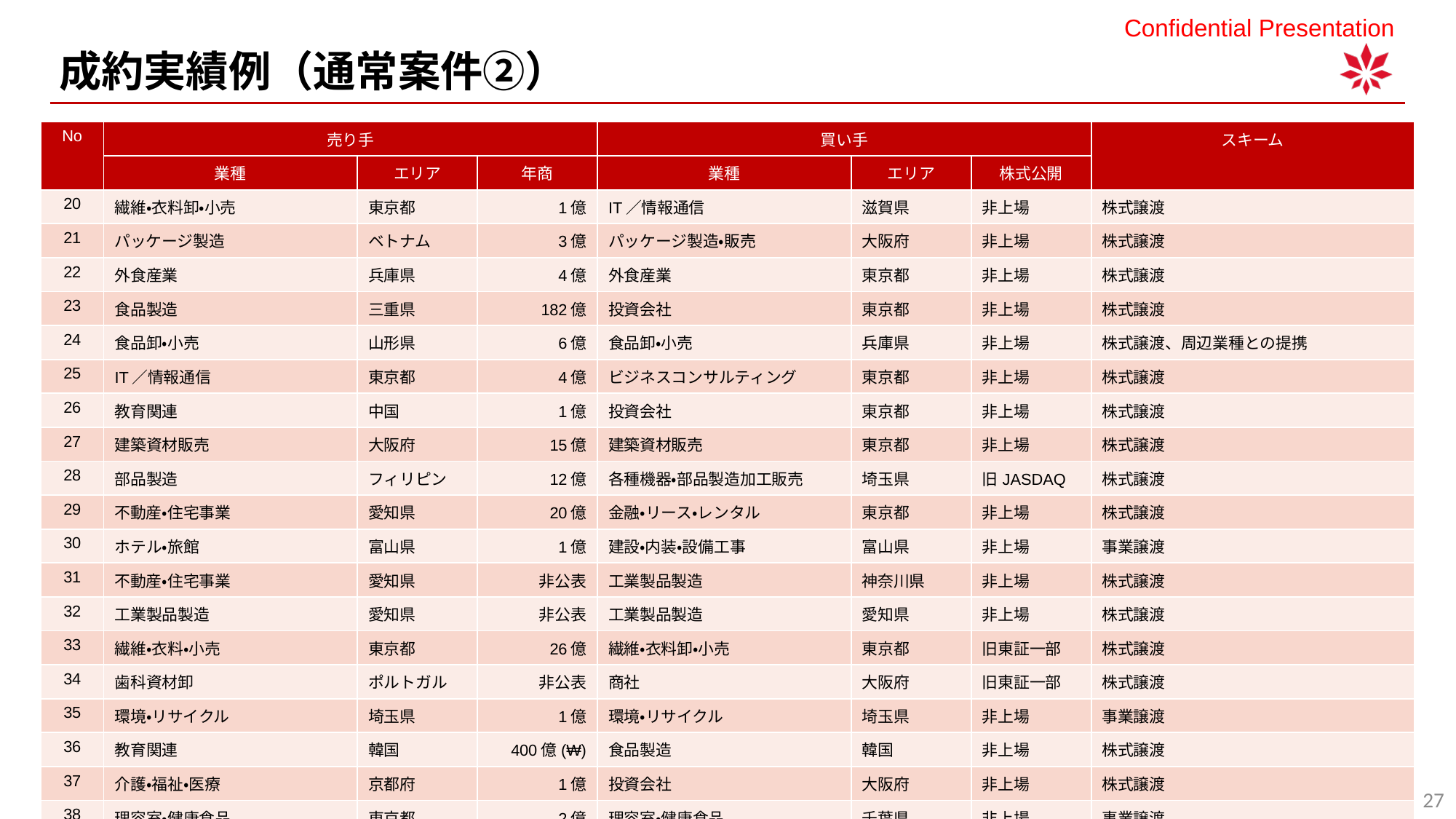

成約実績例（通常案件②）
| No | 売り手 |  |  | 買い手 |  |  | スキーム |
| --- | --- | --- | --- | --- | --- | --- | --- |
|  | 業種 | エリア | 年商 | 業種 | エリア | 株式公開 |  |
| 20 | 繊維・衣料卸・小売 | 東京都 | 1億 | IT／情報通信 | 滋賀県 | 非上場 | 株式譲渡 |
| 21 | パッケージ製造 | ベトナム | 3億 | パッケージ製造・販売 | 大阪府 | 非上場 | 株式譲渡 |
| 22 | 外食産業 | 兵庫県 | 4億 | 外食産業 | 東京都 | 非上場 | 株式譲渡 |
| 23 | 食品製造 | 三重県 | 182億 | 投資会社 | 東京都 | 非上場 | 株式譲渡 |
| 24 | 食品卸・小売 | 山形県 | 6億 | 食品卸・小売 | 兵庫県 | 非上場 | 株式譲渡、周辺業種との提携 |
| 25 | IT／情報通信 | 東京都 | 4億 | ビジネスコンサルティング | 東京都 | 非上場 | 株式譲渡 |
| 26 | 教育関連 | 中国 | 1億 | 投資会社 | 東京都 | 非上場 | 株式譲渡 |
| 27 | 建築資材販売 | 大阪府 | 15億 | 建築資材販売 | 東京都 | 非上場 | 株式譲渡 |
| 28 | 部品製造 | フィリピン | 12億 | 各種機器・部品製造加工販売 | 埼玉県 | 旧JASDAQ | 株式譲渡 |
| 29 | 不動産・住宅事業 | 愛知県 | 20億 | 金融・リース・レンタル | 東京都 | 非上場 | 株式譲渡 |
| 30 | ホテル・旅館 | 富山県 | 1億 | 建設・内装・設備工事 | 富山県 | 非上場 | 事業譲渡 |
| 31 | 不動産・住宅事業 | 愛知県 | 非公表 | 工業製品製造 | 神奈川県 | 非上場 | 株式譲渡 |
| 32 | 工業製品製造 | 愛知県 | 非公表 | 工業製品製造 | 愛知県 | 非上場 | 株式譲渡 |
| 33 | 繊維・衣料・小売 | 東京都 | 26億 | 繊維・衣料卸・小売 | 東京都 | 旧東証一部 | 株式譲渡 |
| 34 | 歯科資材卸 | ポルトガル | 非公表 | 商社 | 大阪府 | 旧東証一部 | 株式譲渡 |
| 35 | 環境・リサイクル | 埼玉県 | 1億 | 環境・リサイクル | 埼玉県 | 非上場 | 事業譲渡 |
| 36 | 教育関連 | 韓国 | 400億(₩) | 食品製造 | 韓国 | 非上場 | 株式譲渡 |
| 37 | 介護・福祉・医療 | 京都府 | 1億 | 投資会社 | 大阪府 | 非上場 | 株式譲渡 |
| 38 | 理容室・健康食品 | 東京都 | 2億 | 理容室・健康食品 | 千葉県 | 非上場 | 事業譲渡 |
| 39 | 娯楽・スポーツ | 東京都 | 3億 | IT／情報通信 | 東京都 | 旧マザーズ | 事業譲渡 |
| 40 | 食品製造 | 千葉県 | 6億 | 個人投資家 | 千葉県 | ー | 事業譲渡 |
27